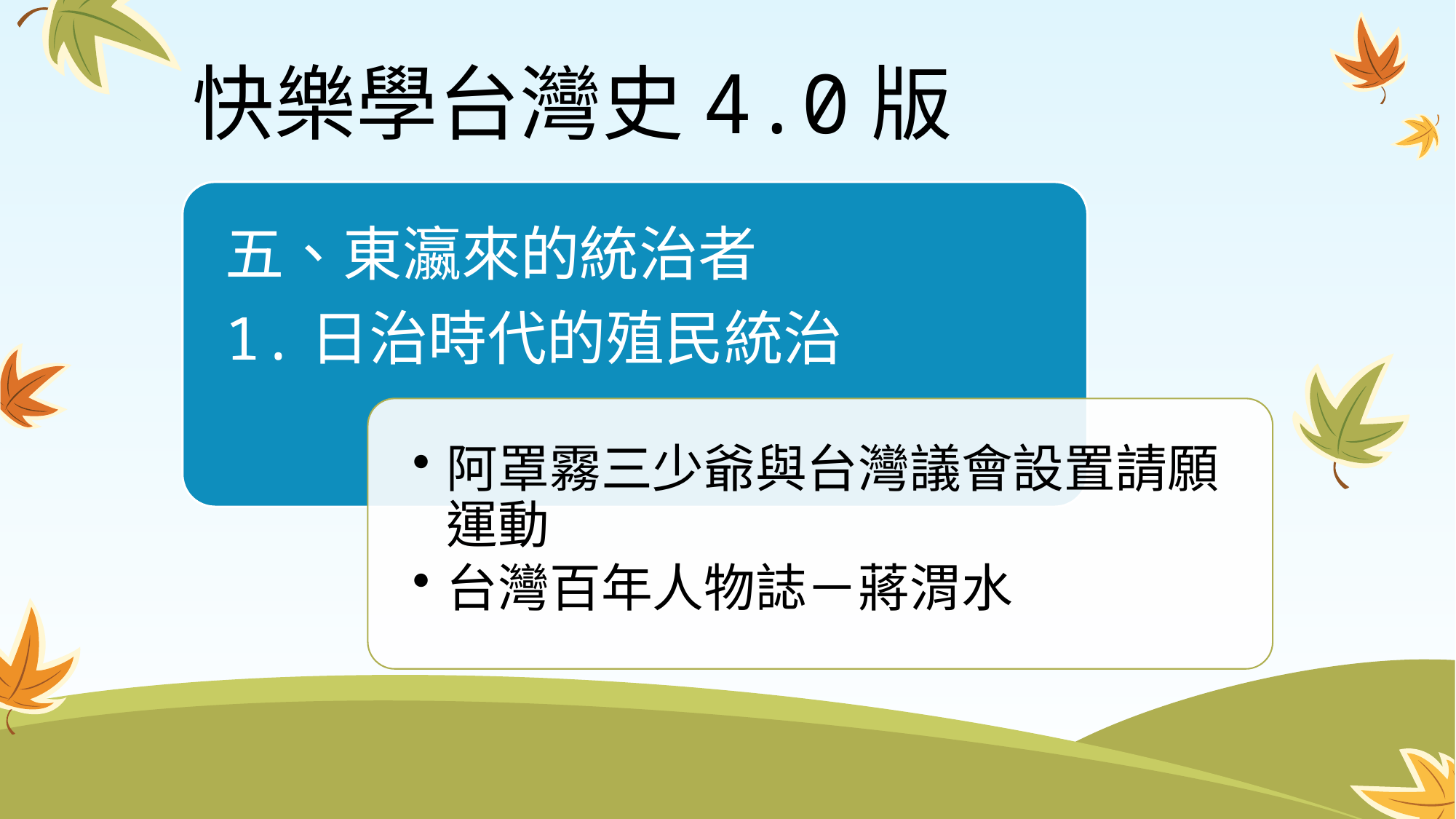

# 快樂學台灣史4.0版
五、東瀛來的統治者
1.日治時代的殖民統治
阿罩霧三少爺與台灣議會設置請願運動
台灣百年人物誌－蔣渭水